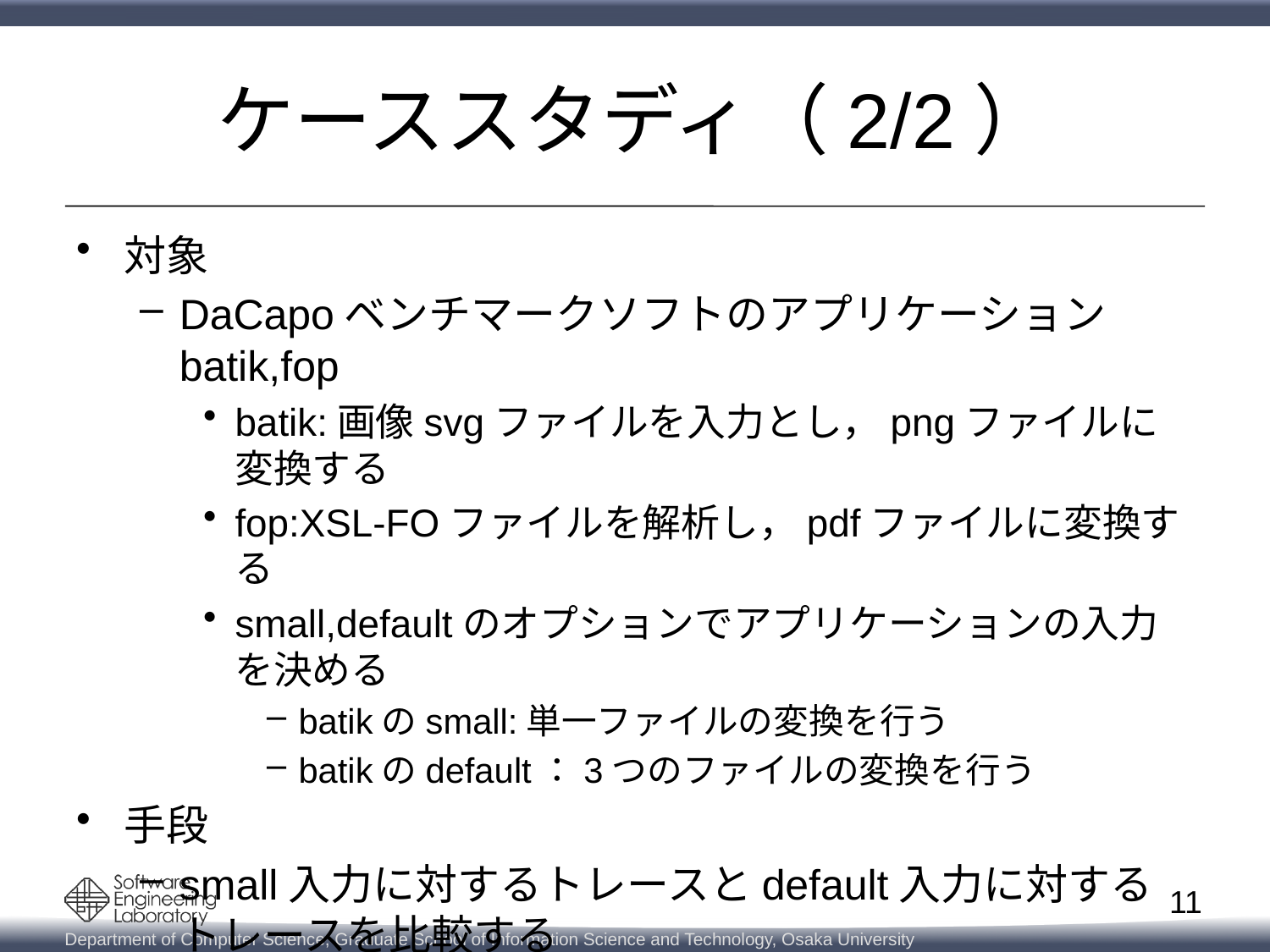

# ケーススタディ（2/2）
対象
DaCapoベンチマークソフトのアプリケーションbatik,fop
batik:画像svgファイルを入力とし，pngファイルに変換する
fop:XSL-FOファイルを解析し，pdfファイルに変換する
small,defaultのオプションでアプリケーションの入力を決める
batikのsmall:単一ファイルの変換を行う
batikのdefault：3つのファイルの変換を行う
手段
small入力に対するトレースとdefault入力に対するトレースを比較する
異なる入力によって，動作にどんな違いがあるかを調べた

11